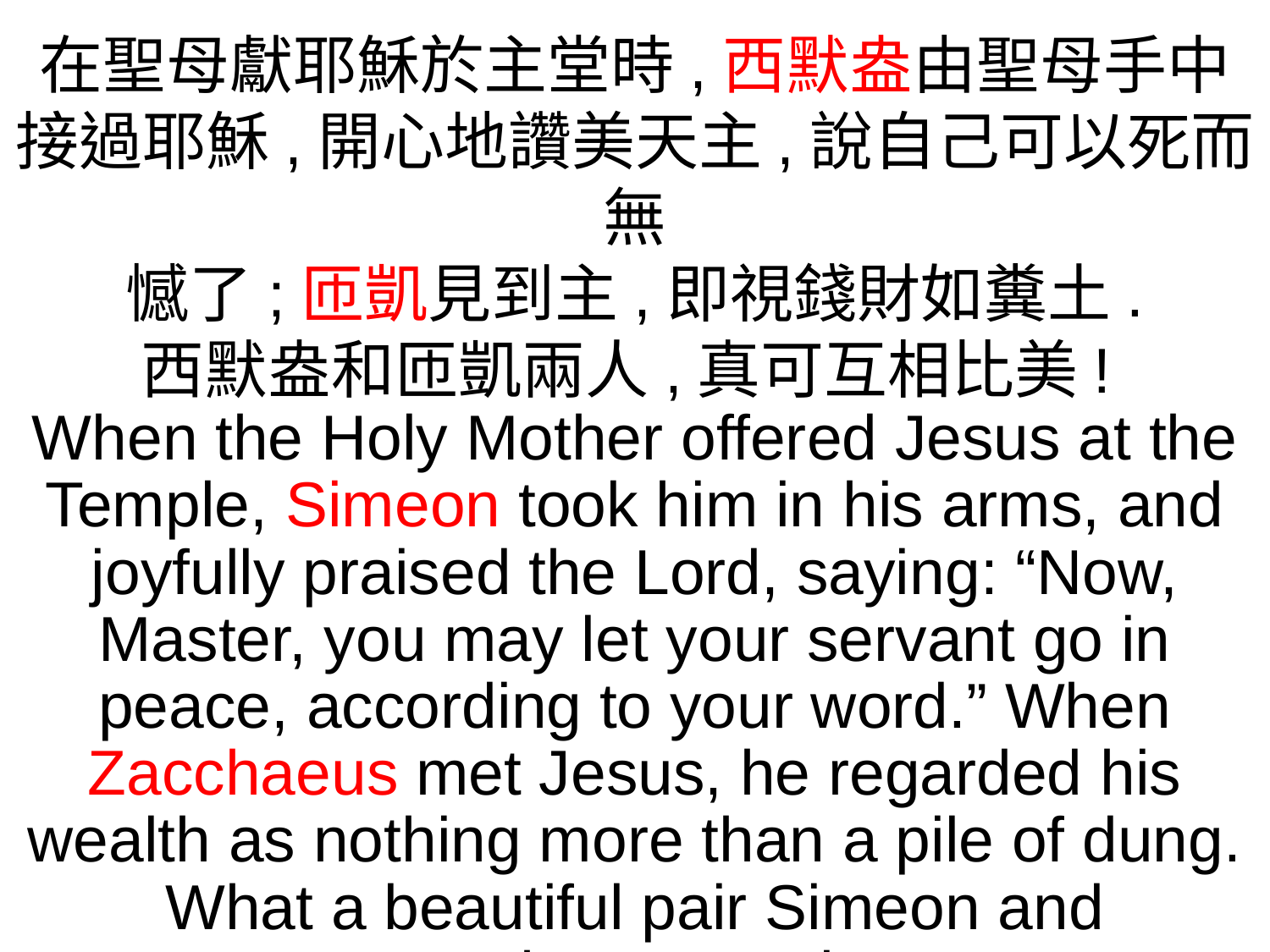

在聖母獻耶穌於主堂時,西默盎由聖母手中接過耶穌,開心地讚美天主,說自己可以死而無
憾了;匝凱見到主,即視錢財如糞土.
西默盎和匝凱兩人,真可互相比美!
When the Holy Mother offered Jesus at the Temple, Simeon took him in his arms, and joyfully praised the Lord, saying: “Now, Master, you may let your servant go in peace, according to your word.” When Zacchaeus met Jesus, he regarded his wealth as nothing more than a pile of dung. What a beautiful pair Simeon and Zacchaeus made.